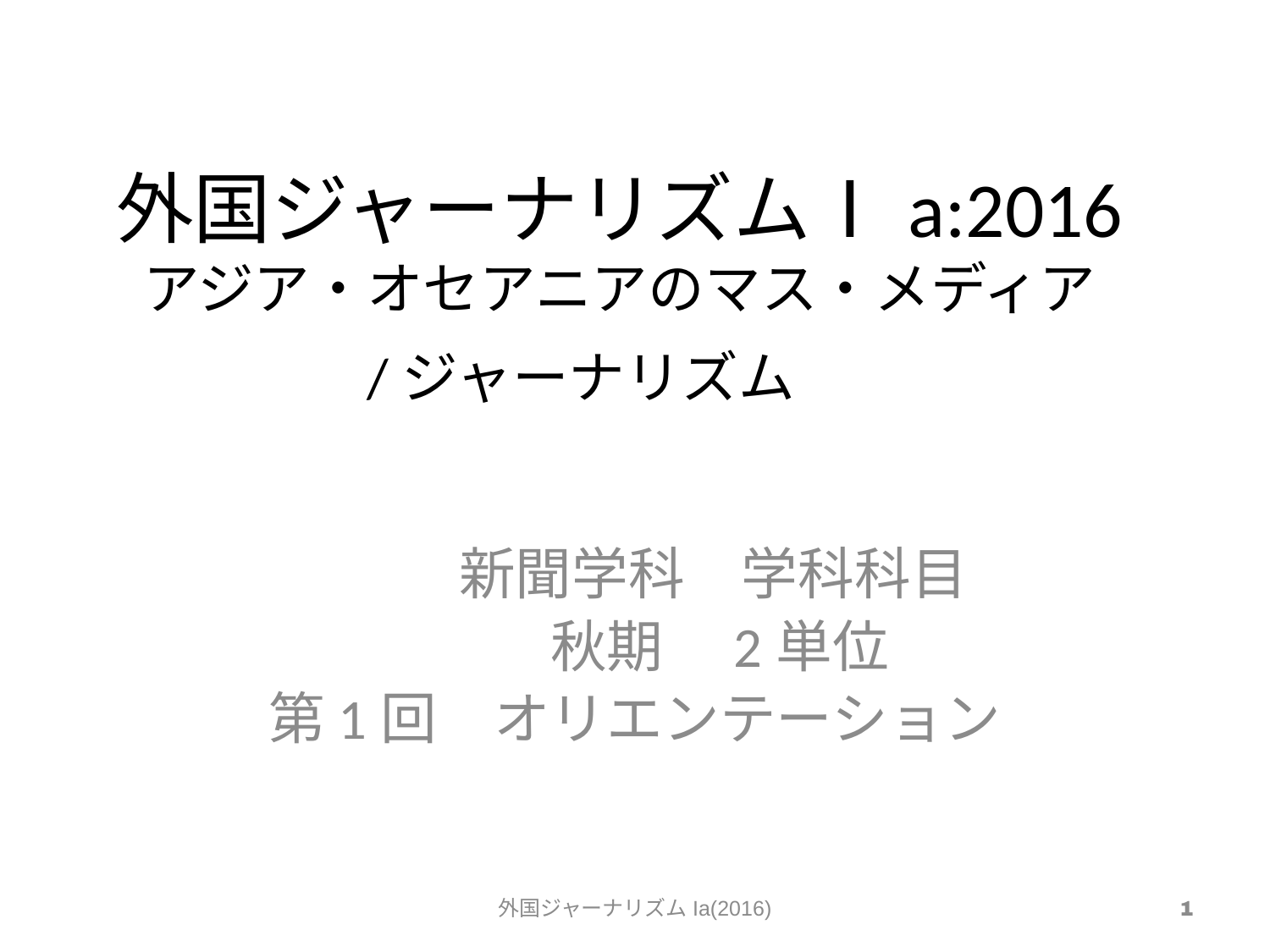

# 外国ジャーナリズムⅠa:2016 アジア・オセアニアのマス・メディア /ジャーナリズム
　　　新聞学科　学科科目
　　　秋期　2単位
第1回　オリエンテーション
外国ジャーナリズムIa(2016)
1